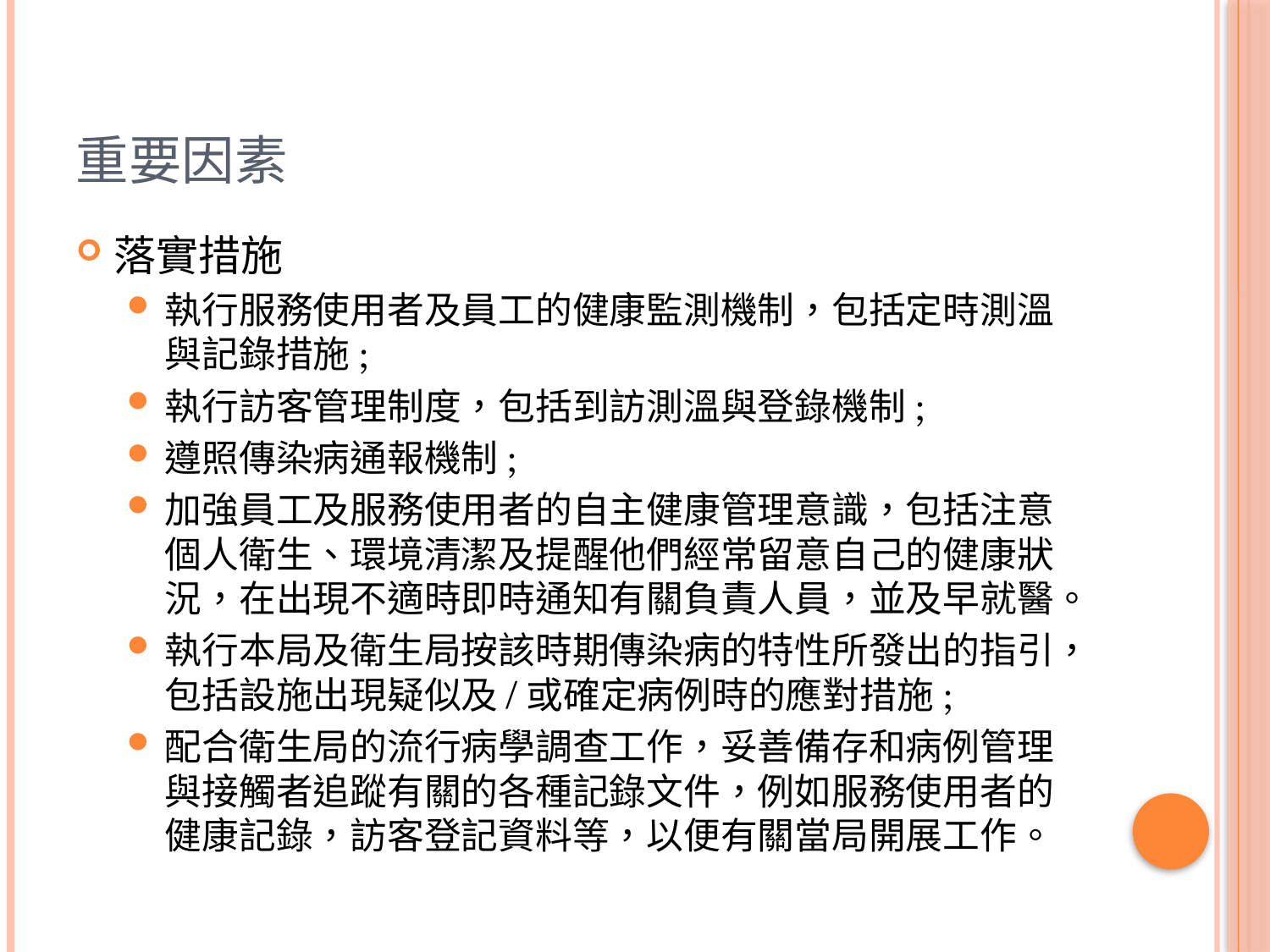

# 重要因素
落實措施
執行服務使用者及員工的健康監測機制，包括定時測溫與記錄措施;
執行訪客管理制度，包括到訪測溫與登錄機制;
遵照傳染病通報機制;
加強員工及服務使用者的自主健康管理意識，包括注意個人衛生、環境清潔及提醒他們經常留意自己的健康狀況，在出現不適時即時通知有關負責人員，並及早就醫。
執行本局及衛生局按該時期傳染病的特性所發出的指引，包括設施出現疑似及/或確定病例時的應對措施;
配合衛生局的流行病學調查工作，妥善備存和病例管理與接觸者追蹤有關的各種記錄文件，例如服務使用者的健康記錄，訪客登記資料等，以便有關當局開展工作。